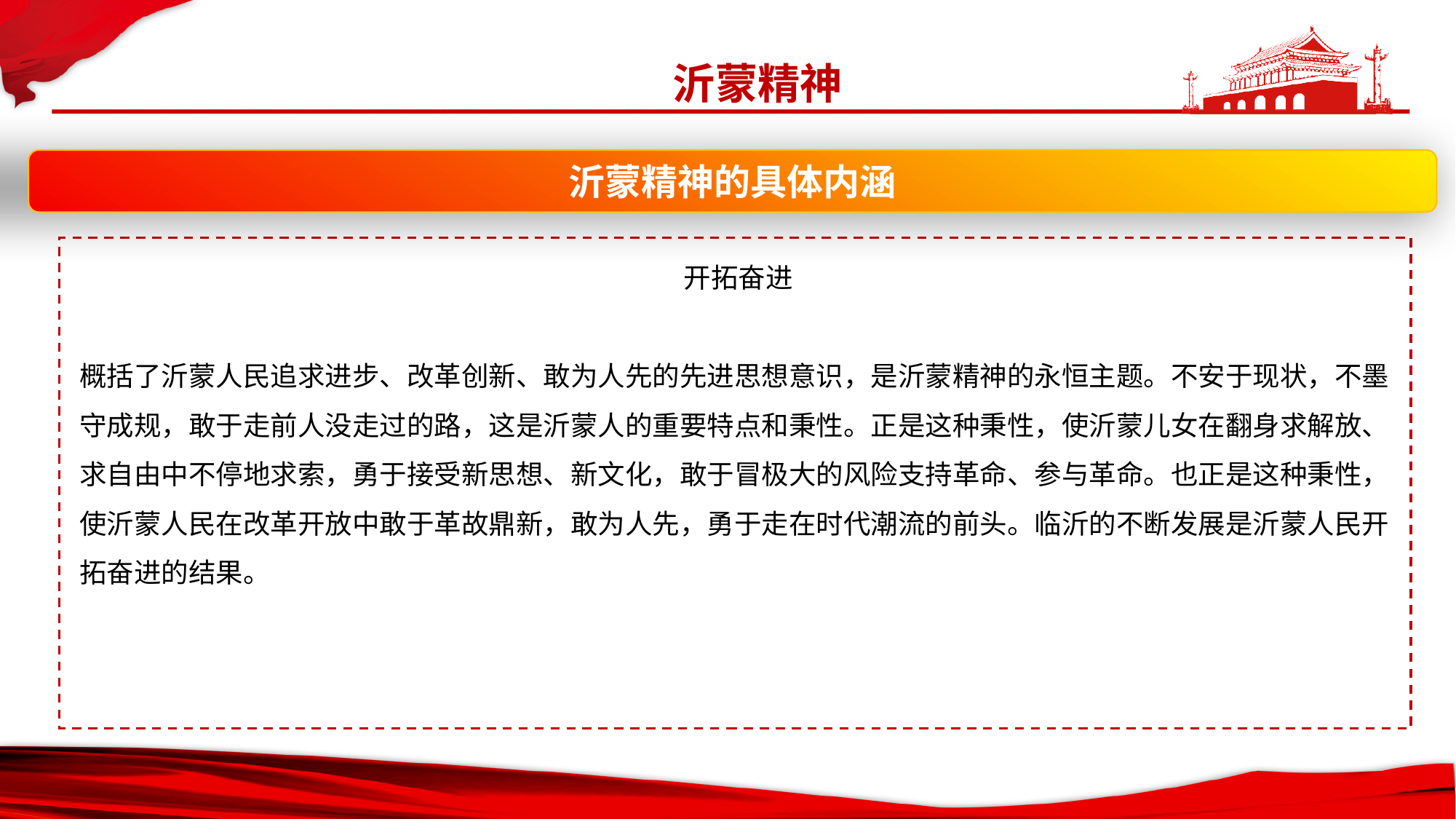

沂蒙精神
沂蒙精神的具体内涵

开拓奋进

概括了沂蒙人民追求进步、改革创新、敢为人先的先进思想意识，是沂蒙精神的永恒主题。不安于现状，不墨守成规，敢于走前人没走过的路，这是沂蒙人的重要特点和秉性。正是这种秉性，使沂蒙儿女在翻身求解放、求自由中不停地求索，勇于接受新思想、新文化，敢于冒极大的风险支持革命、参与革命。也正是这种秉性，使沂蒙人民在改革开放中敢于革故鼎新，敢为人先，勇于走在时代潮流的前头。临沂的不断发展是沂蒙人民开拓奋进的结果。